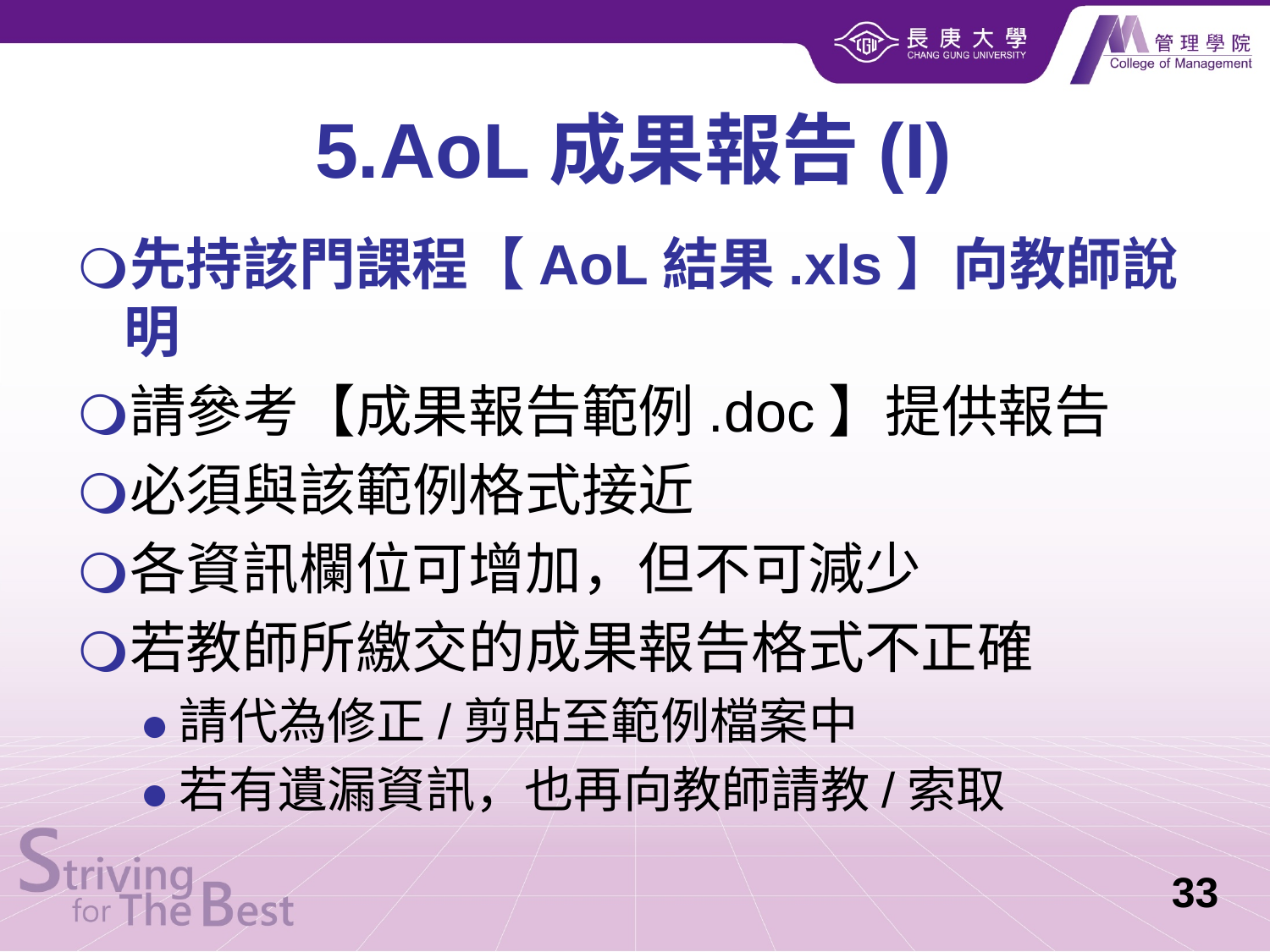

5.AoL成果報告(I)
先持該門課程【AoL結果.xls】向教師說明
請參考【成果報告範例.doc】提供報告
必須與該範例格式接近
各資訊欄位可增加，但不可減少
若教師所繳交的成果報告格式不正確
請代為修正/剪貼至範例檔案中
若有遺漏資訊，也再向教師請教/索取
33